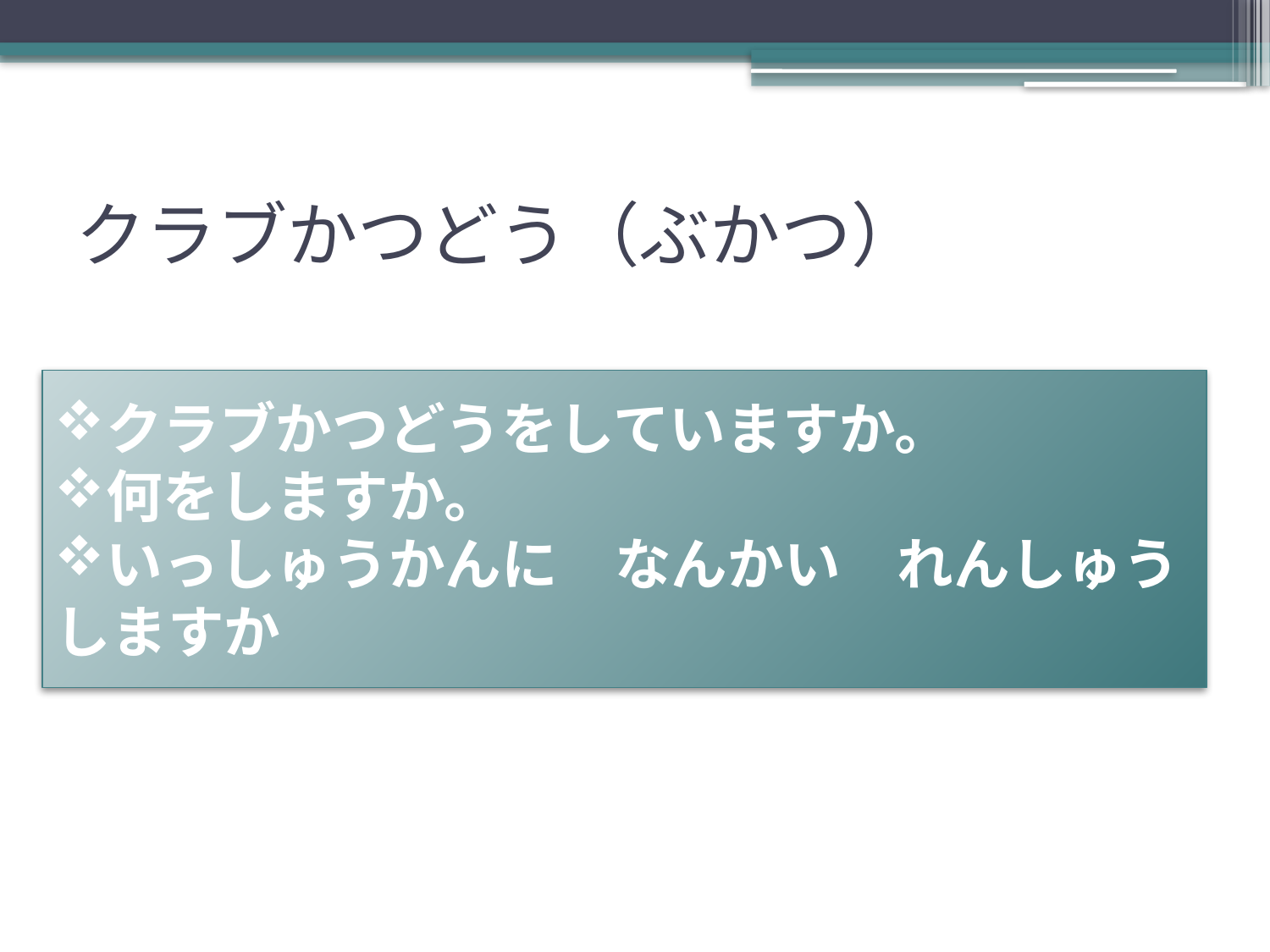

# クラブかつどう（ぶかつ）
クラブかつどうをしていますか。
何をしますか。
いっしゅうかんに　なんかい　れんしゅうしますか